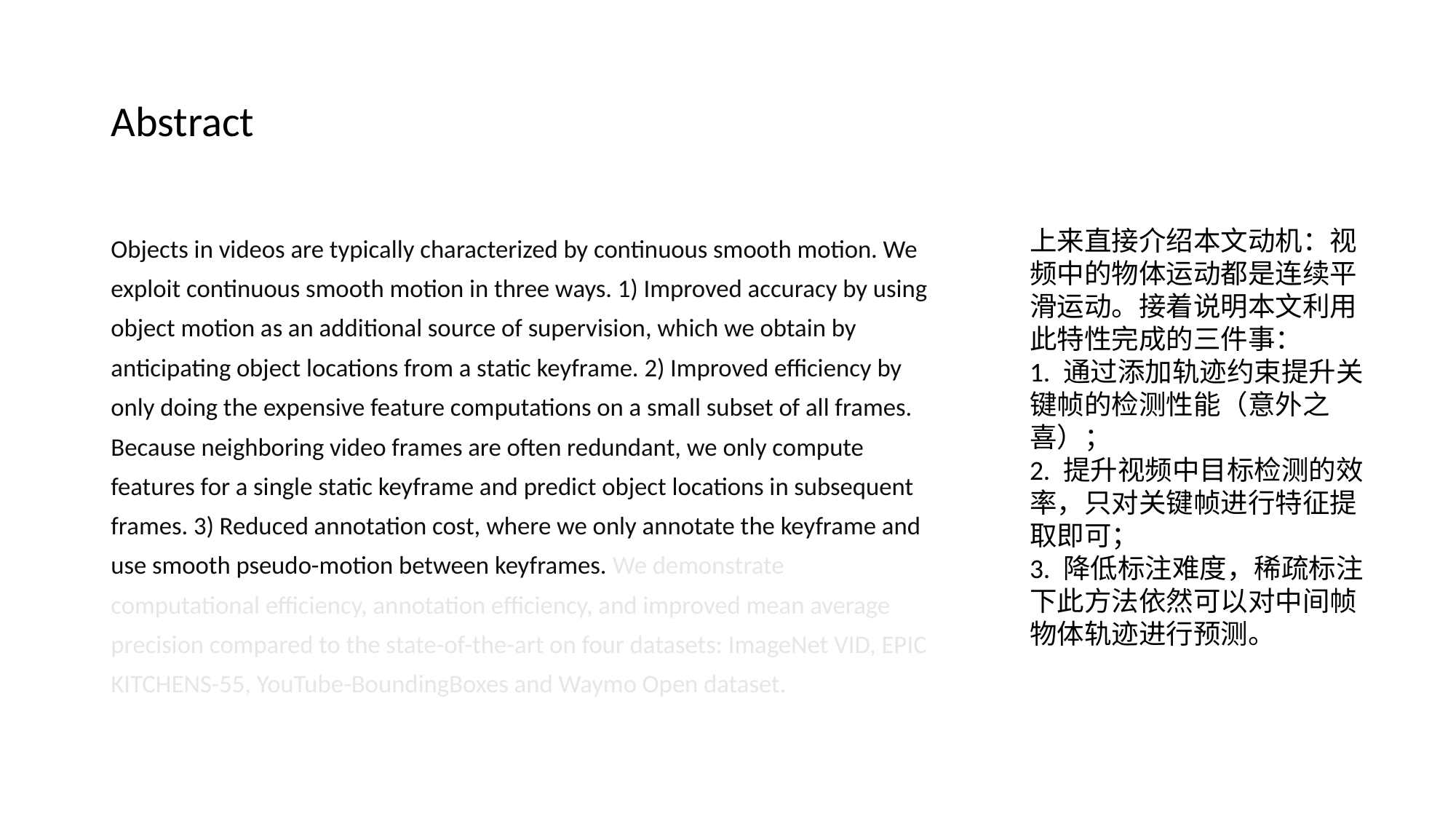

# Abstract
Objects in videos are typically characterized by continuous smooth motion. We exploit continuous smooth motion in three ways. 1) Improved accuracy by using object motion as an additional source of supervision, which we obtain by anticipating object locations from a static keyframe. 2) Improved efficiency by only doing the expensive feature computations on a small subset of all frames. Because neighboring video frames are often redundant, we only compute features for a single static keyframe and predict object locations in subsequent frames. 3) Reduced annotation cost, where we only annotate the keyframe and use smooth pseudo-motion between keyframes. We demonstrate computational efficiency, annotation efficiency, and improved mean average precision compared to the state-of-the-art on four datasets: ImageNet VID, EPIC KITCHENS-55, YouTube-BoundingBoxes and Waymo Open dataset.
上来直接介绍本文动机：视频中的物体运动都是连续平滑运动。接着说明本文利用此特性完成的三件事：
1. 通过添加轨迹约束提升关键帧的检测性能（意外之喜）；
2. 提升视频中目标检测的效率，只对关键帧进行特征提取即可；
3. 降低标注难度，稀疏标注下此方法依然可以对中间帧物体轨迹进行预测。